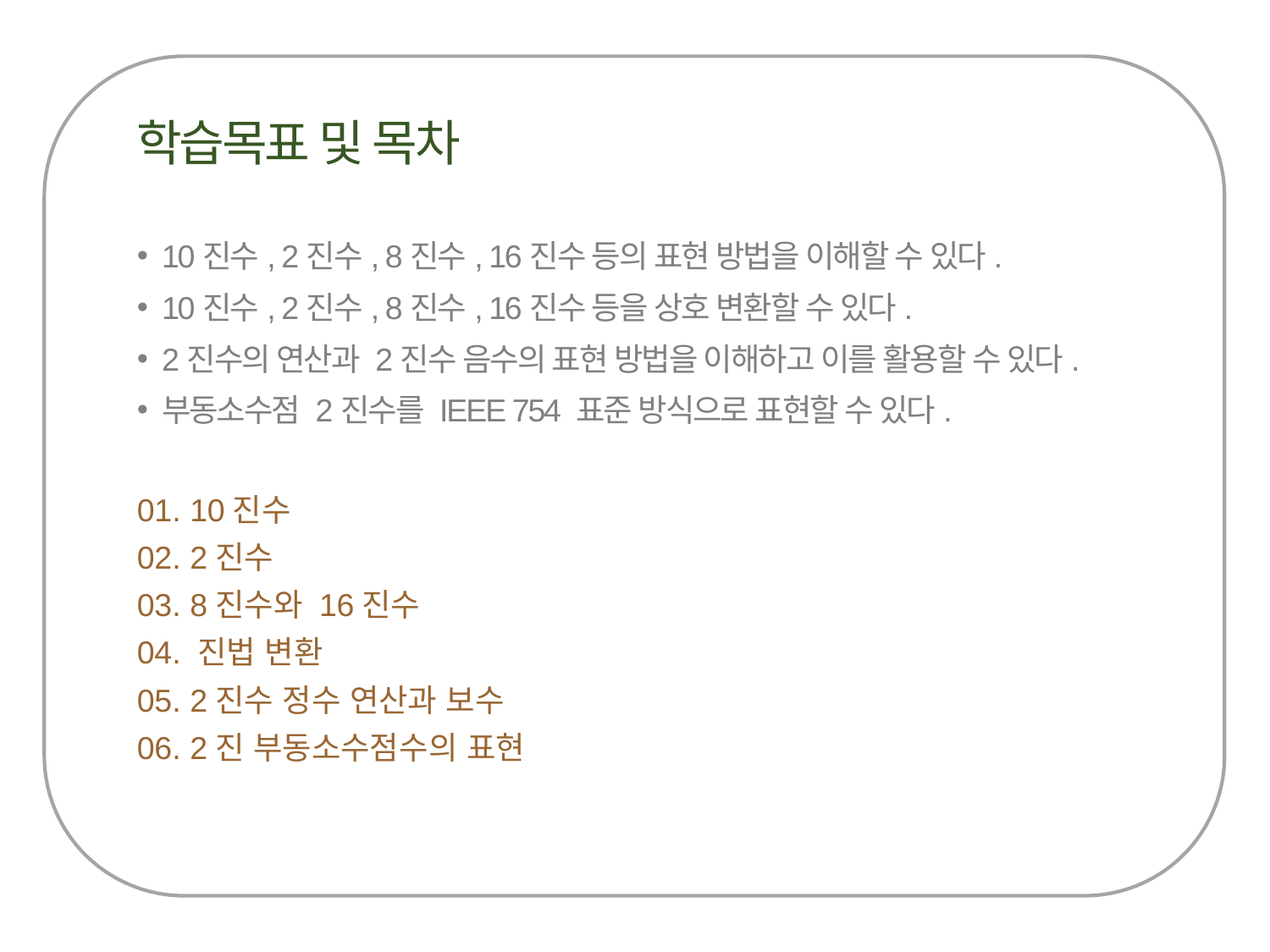

10진수, 2진수, 8진수, 16진수 등의 표현 방법을 이해할 수 있다.
10진수, 2진수, 8진수, 16진수 등을 상호 변환할 수 있다.
2진수의 연산과 2진수 음수의 표현 방법을 이해하고 이를 활용할 수 있다.
부동소수점 2진수를 IEEE 754 표준 방식으로 표현할 수 있다.

01. 10진수
02. 2진수
03. 8진수와 16진수
04. 진법 변환
05. 2진수 정수 연산과 보수
06. 2진 부동소수점수의 표현